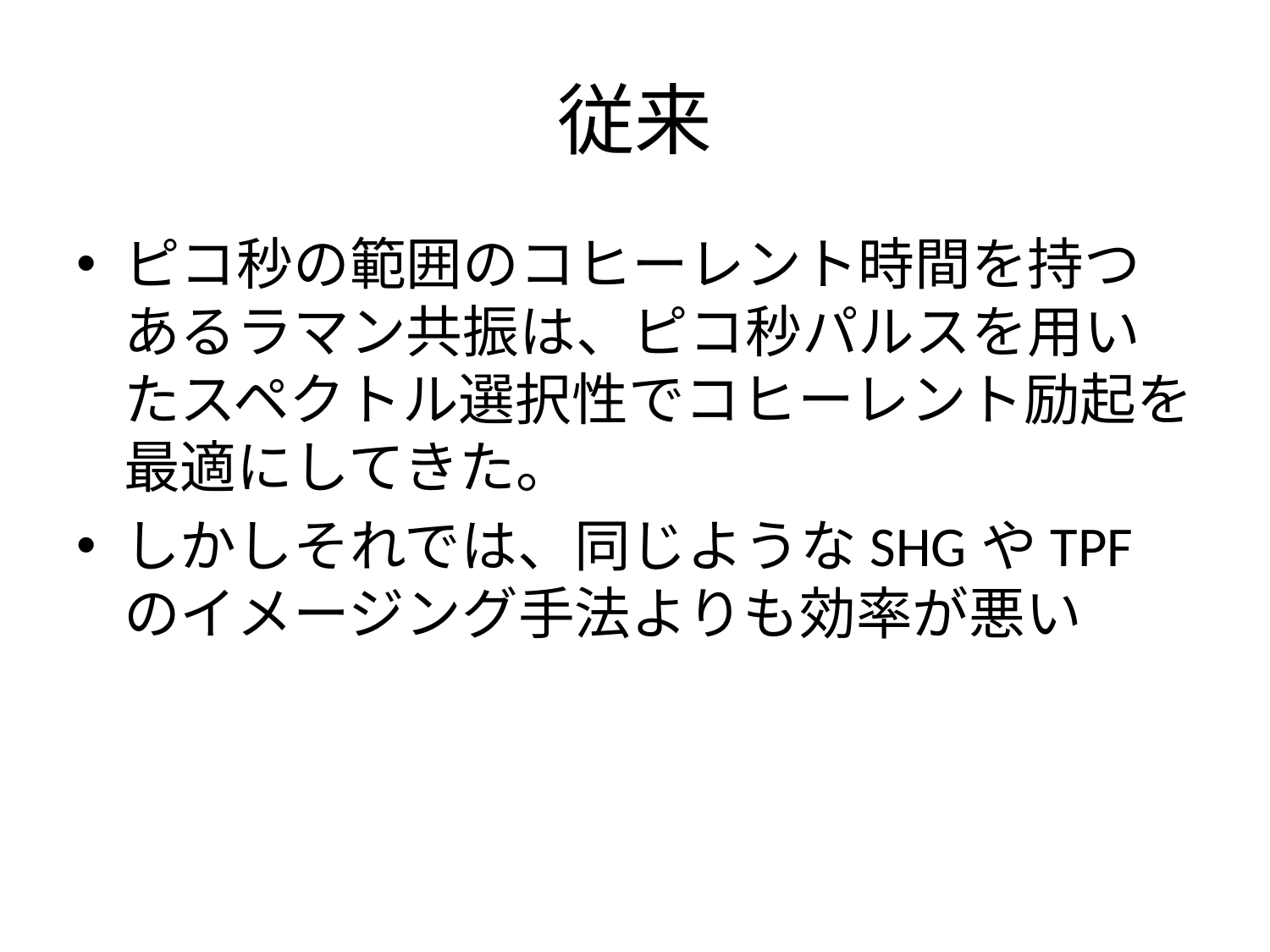

# 従来
ピコ秒の範囲のコヒーレント時間を持つあるラマン共振は、ピコ秒パルスを用いたスペクトル選択性でコヒーレント励起を最適にしてきた。
しかしそれでは、同じようなSHGやTPFのイメージング手法よりも効率が悪い